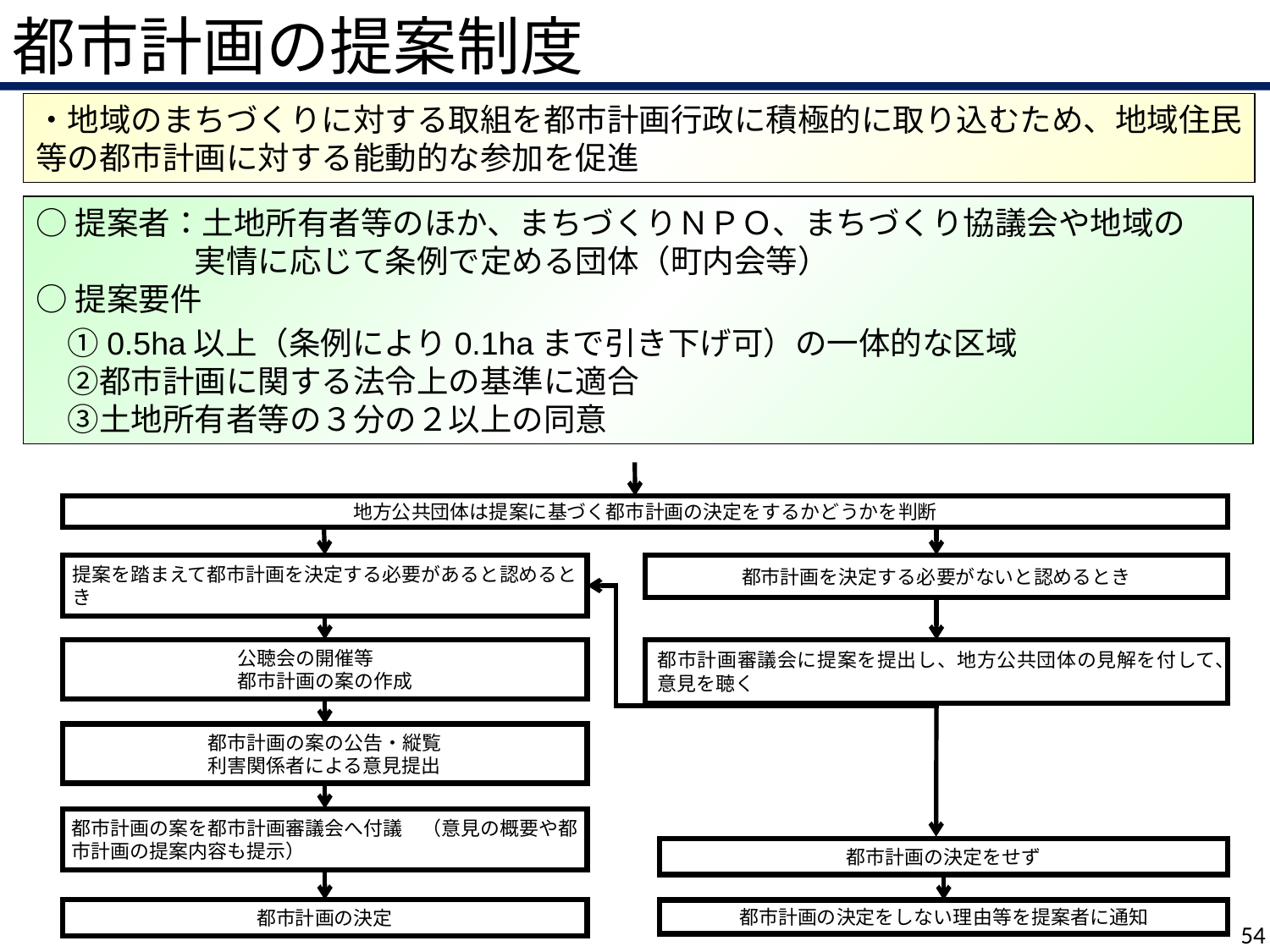

都市計画の提案制度

・地域のまちづくりに対する取組を都市計画行政に積極的に取り込むため、地域住民等の都市計画に対する能動的な参加を促進
○提案者：土地所有者等のほか、まちづくりＮＰＯ、まちづくり協議会や地域の
　　　　　実情に応じて条例で定める団体（町内会等）
○提案要件
　①0.5ha以上（条例により0.1haまで引き下げ可）の一体的な区域
　②都市計画に関する法令上の基準に適合
　③土地所有者等の３分の２以上の同意

地方公共団体は提案に基づく都市計画の決定をするかどうかを判断
提案を踏まえて都市計画を決定する必要があると認めるとき
都市計画を決定する必要がないと認めるとき
公聴会の開催等
都市計画の案の作成
都市計画審議会に提案を提出し、地方公共団体の見解を付して、意見を聴く
都市計画の案の公告・縦覧
利害関係者による意見提出
都市計画の案を都市計画審議会へ付議　（意見の概要や都市計画の提案内容も提示）
都市計画の決定をせず
都市計画の決定
都市計画の決定をしない理由等を提案者に通知
54